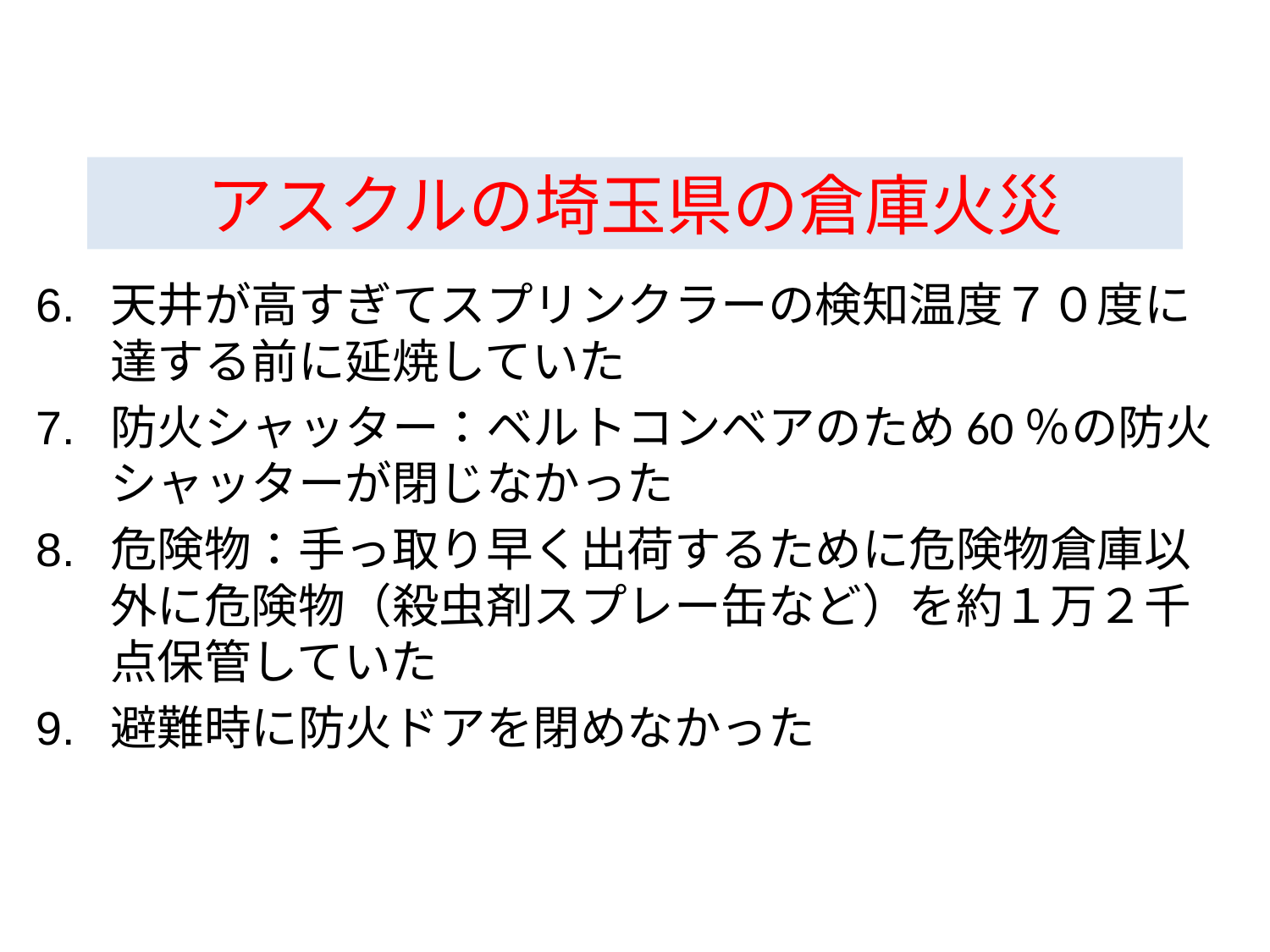

# アスクルの埼玉県の倉庫火災
天井が高すぎてスプリンクラーの検知温度７０度に達する前に延焼していた
防火シャッター：ベルトコンベアのため60％の防火シャッターが閉じなかった
危険物：手っ取り早く出荷するために危険物倉庫以外に危険物（殺虫剤スプレー缶など）を約１万２千点保管していた
避難時に防火ドアを閉めなかった